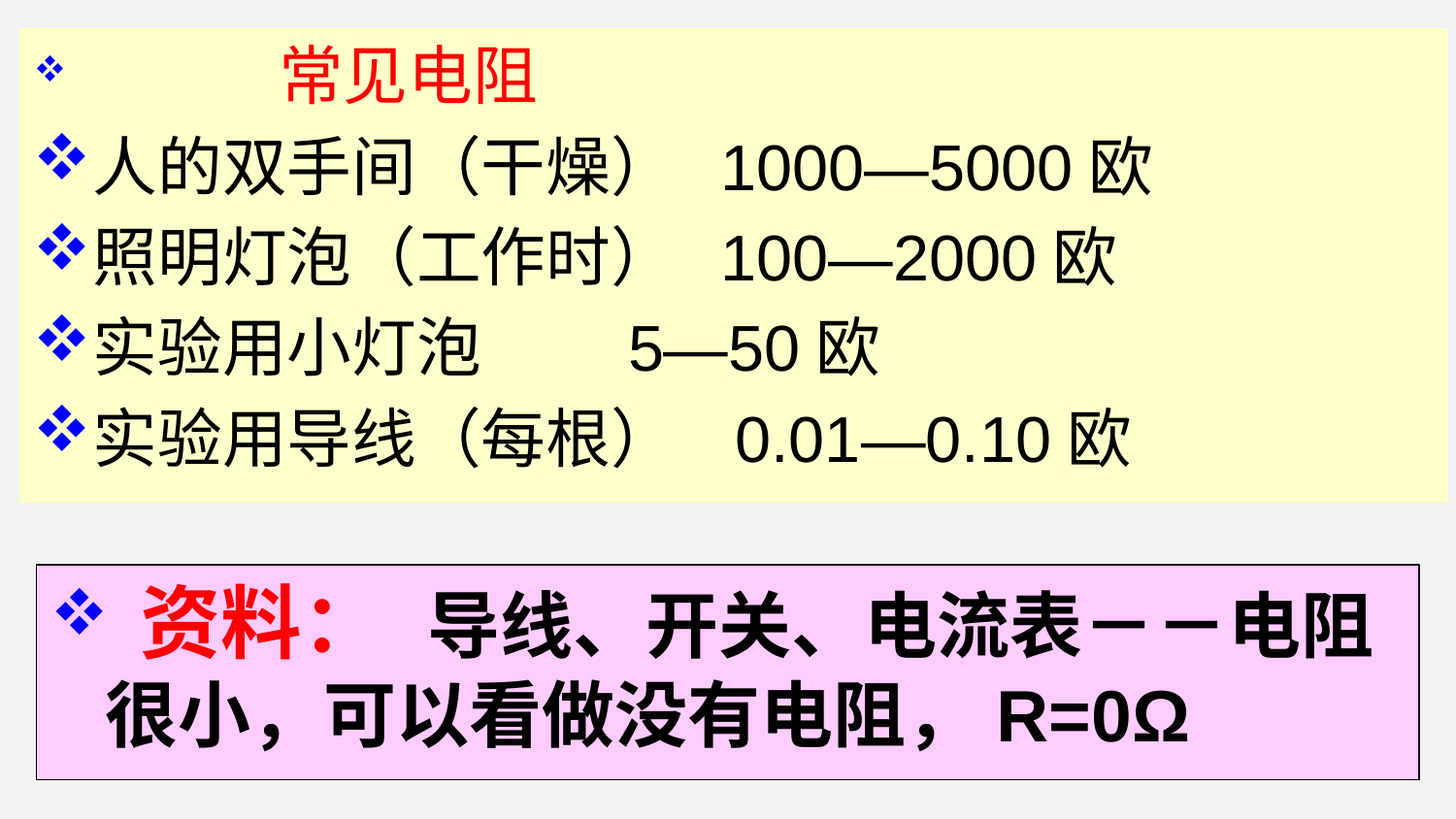

常见电阻
人的双手间（干燥）  1000—5000欧
照明灯泡（工作时）  100—2000欧
实验用小灯泡         5—50欧
实验用导线（每根）   0.01—0.10欧
 资料：   导线、开关、电流表－－电阻很小，可以看做没有电阻，R=0Ω